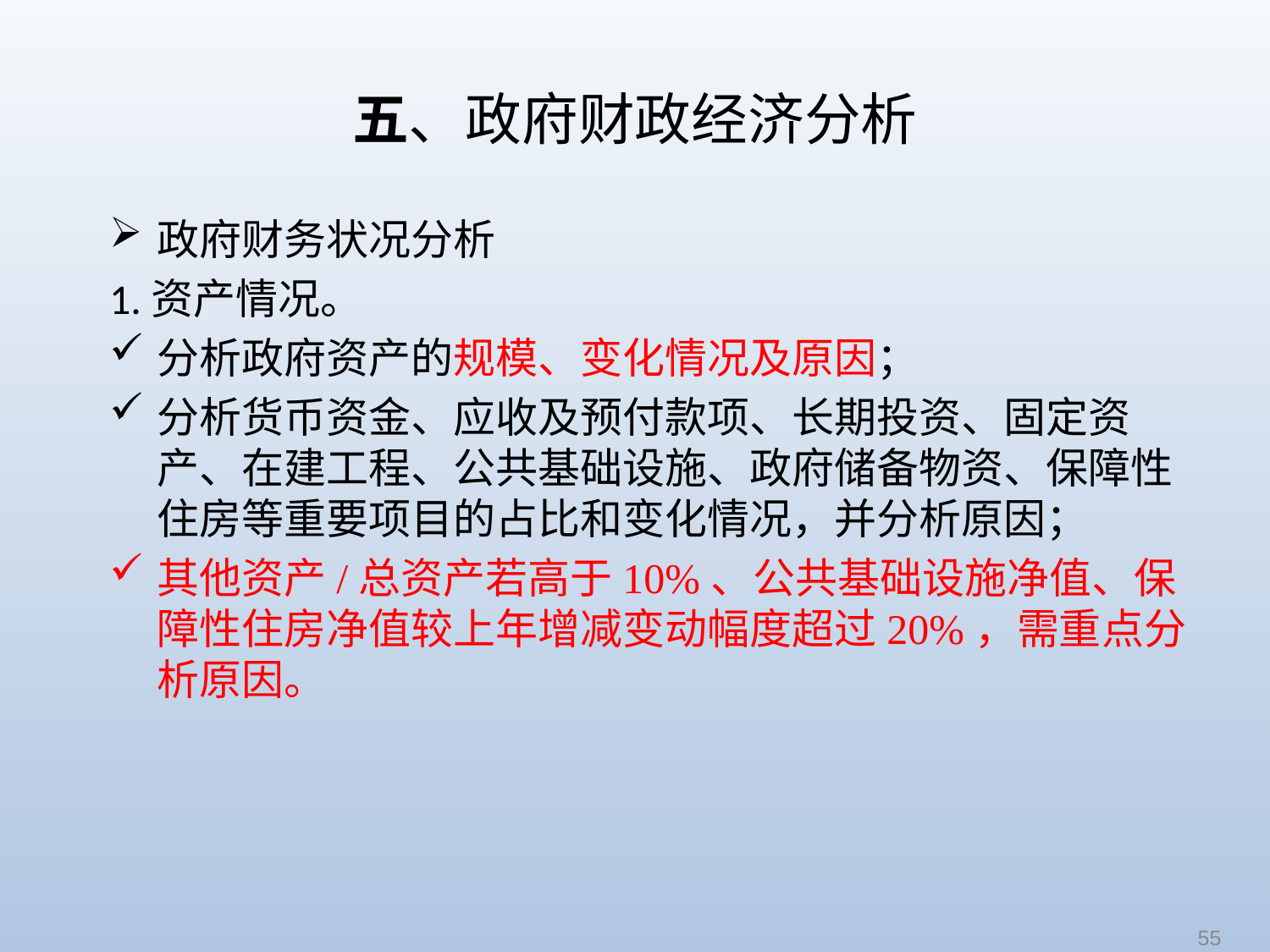

# 五、政府财政经济分析
政府财务状况分析
1.资产情况。
分析政府资产的规模、变化情况及原因；
分析货币资金、应收及预付款项、长期投资、固定资产、在建工程、公共基础设施、政府储备物资、保障性住房等重要项目的占比和变化情况，并分析原因；
其他资产/总资产若高于10%、公共基础设施净值、保障性住房净值较上年增减变动幅度超过20%，需重点分析原因。

55